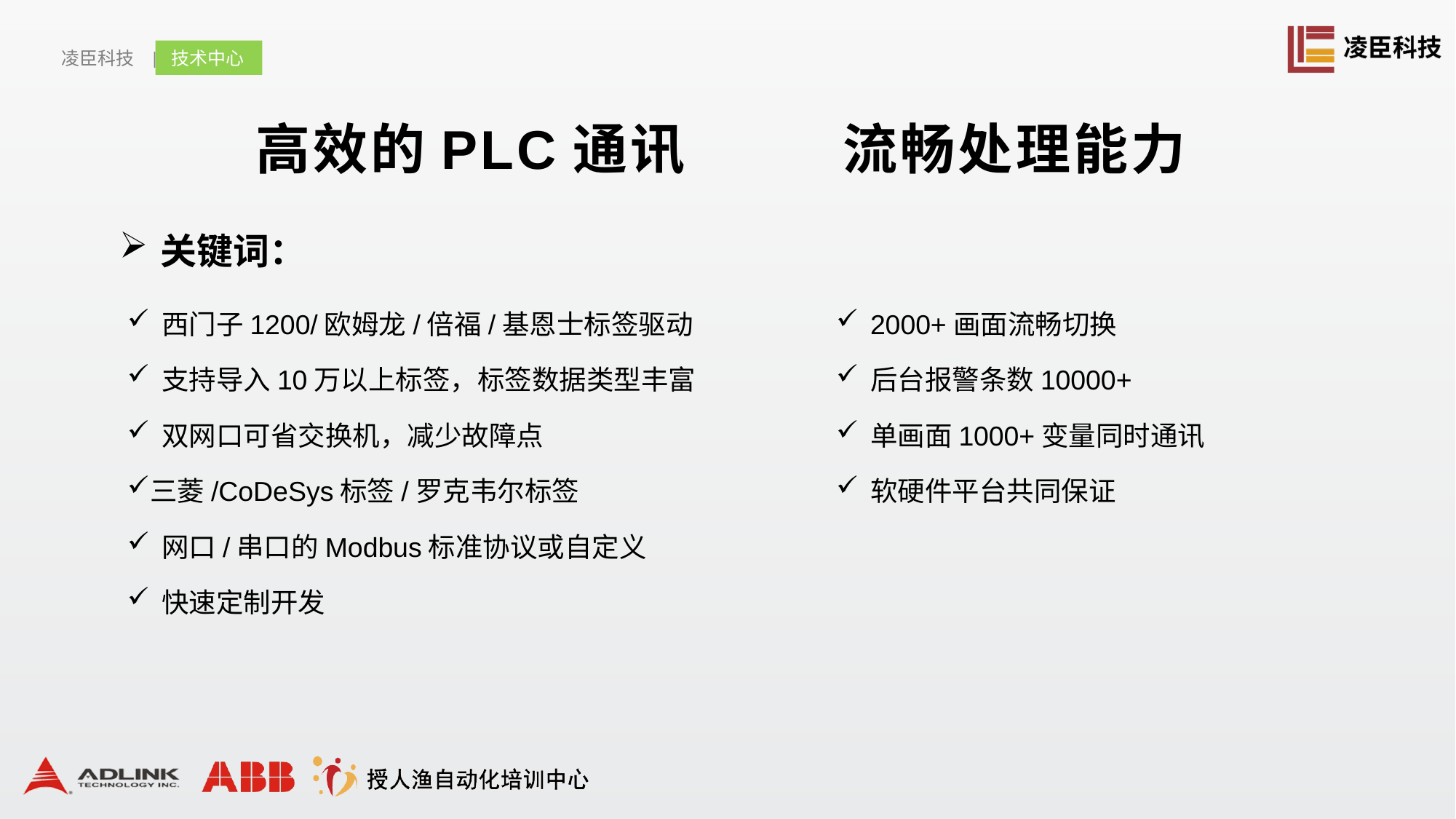

高效的PLC通讯
流畅处理能力
关键词：
西门子1200/欧姆龙/倍福/基恩士标签驱动
支持导入10万以上标签，标签数据类型丰富
双网口可省交换机，减少故障点
三菱/CoDeSys标签/罗克韦尔标签
网口/串口的Modbus标准协议或自定义
快速定制开发
2000+画面流畅切换
后台报警条数10000+
单画面1000+变量同时通讯
软硬件平台共同保证